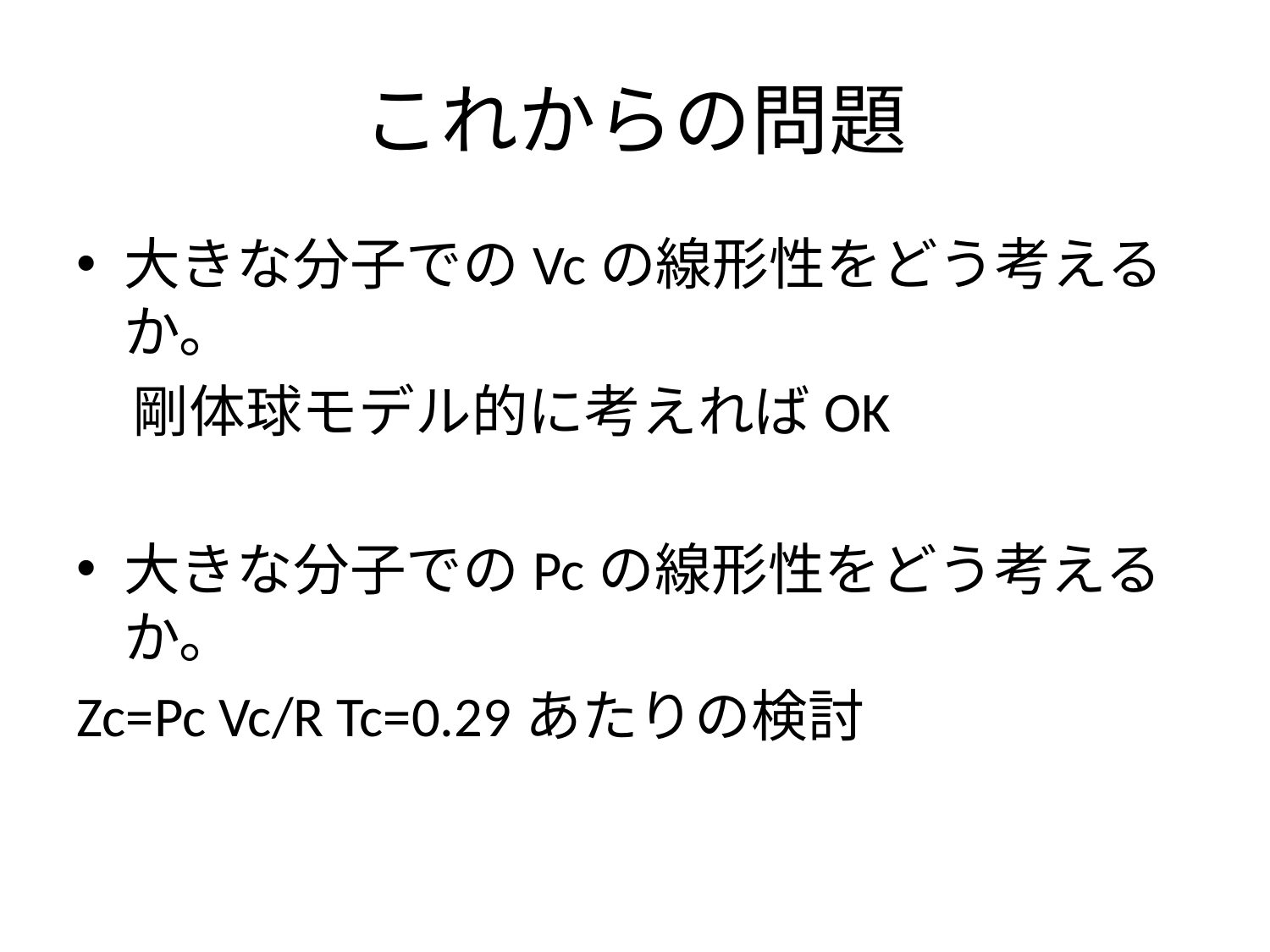

# これからの問題
大きな分子でのVcの線形性をどう考えるか。
　剛体球モデル的に考えればOK

大きな分子でのPcの線形性をどう考えるか。
Zc=Pc Vc/R Tc=0.29あたりの検討